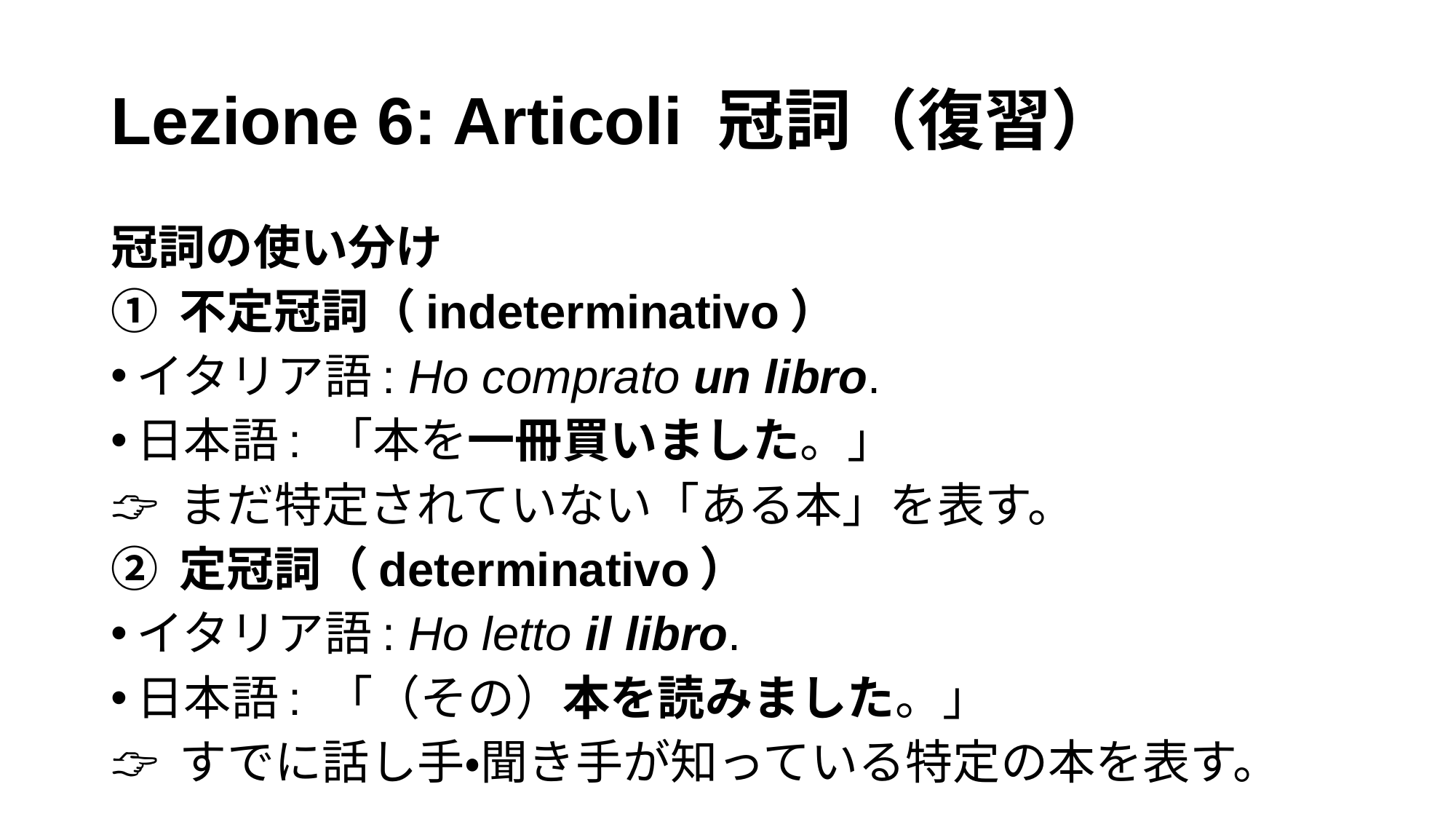

# Lezione 6: Articoli 冠詞（復習）
冠詞の使い分け
① 不定冠詞（indeterminativo）
イタリア語: Ho comprato un libro.
日本語: 「本を一冊買いました。」
👉 まだ特定されていない「ある本」を表す。
② 定冠詞（determinativo）
イタリア語: Ho letto il libro.
日本語: 「（その）本を読みました。」
👉 すでに話し手・聞き手が知っている特定の本を表す。